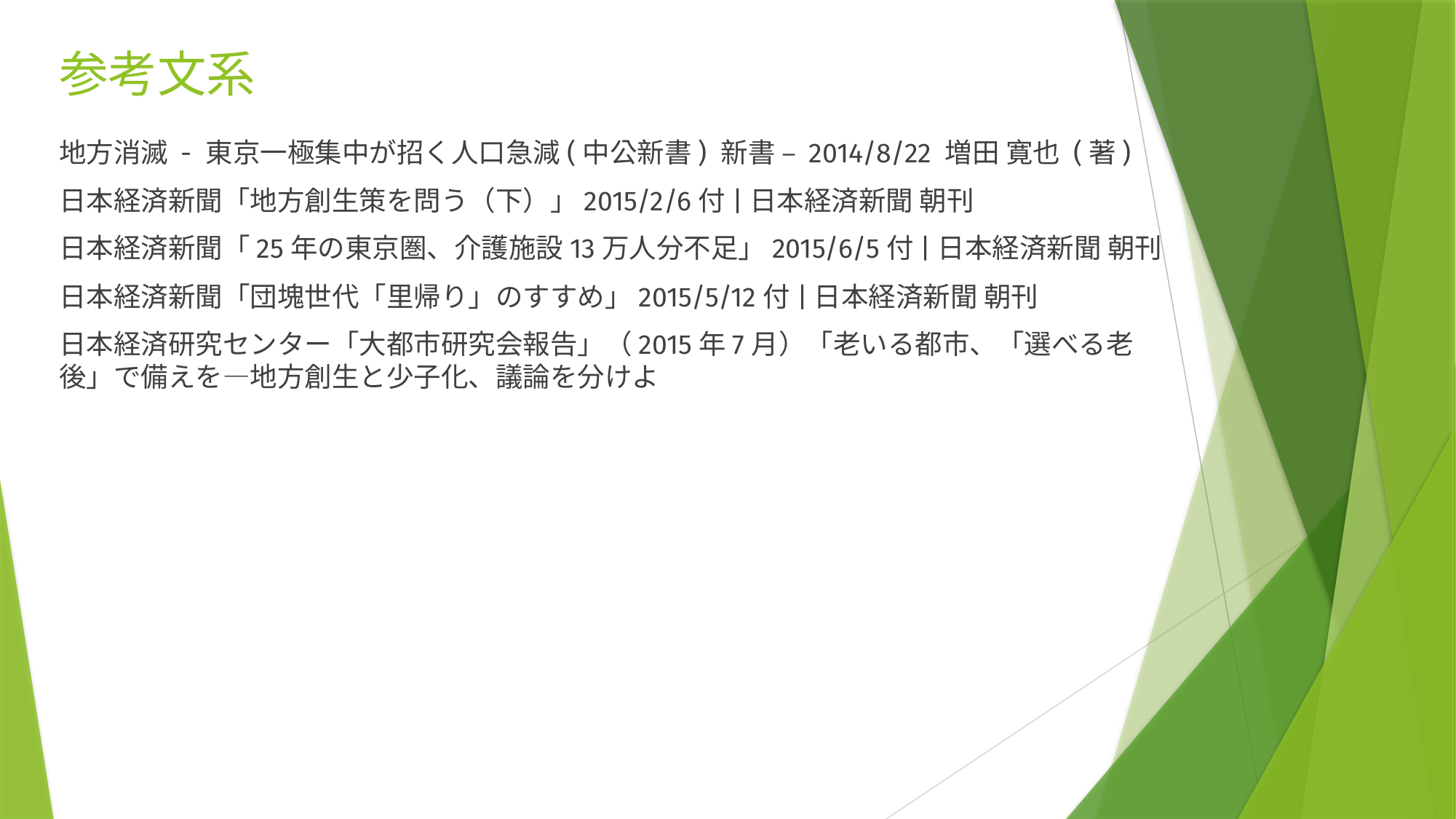

# 参考文系
地方消滅 - 東京一極集中が招く人口急減(中公新書) 新書 – 2014/8/22 増田 寛也 (著)
日本経済新聞「地方創生策を問う（下）」2015/2/6付|日本経済新聞 朝刊
日本経済新聞「25年の東京圏、介護施設13万人分不足」2015/6/5付|日本経済新聞 朝刊
日本経済新聞「団塊世代「里帰り」のすすめ」2015/5/12付|日本経済新聞 朝刊
日本経済研究センター「大都市研究会報告」（2015年7月）「老いる都市、「選べる老後」で備えを―地方創生と少子化、議論を分けよ